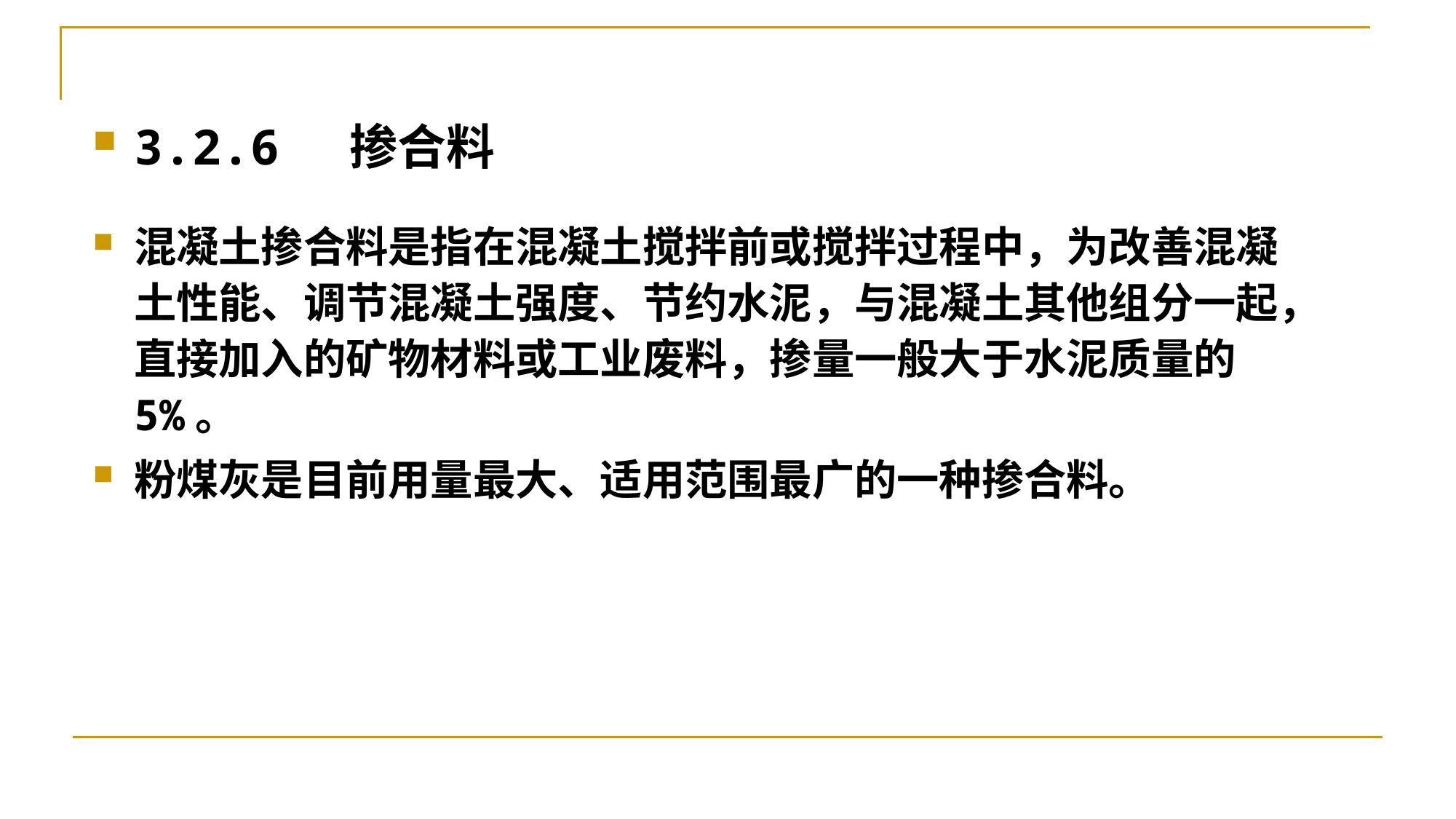

3.2.6  掺合料

混凝土掺合料是指在混凝土搅拌前或搅拌过程中，为改善混凝土性能、调节混凝土强度、节约水泥，与混凝土其他组分一起，直接加入的矿物材料或工业废料，掺量一般大于水泥质量的5%。
粉煤灰是目前用量最大、适用范围最广的一种掺合料。